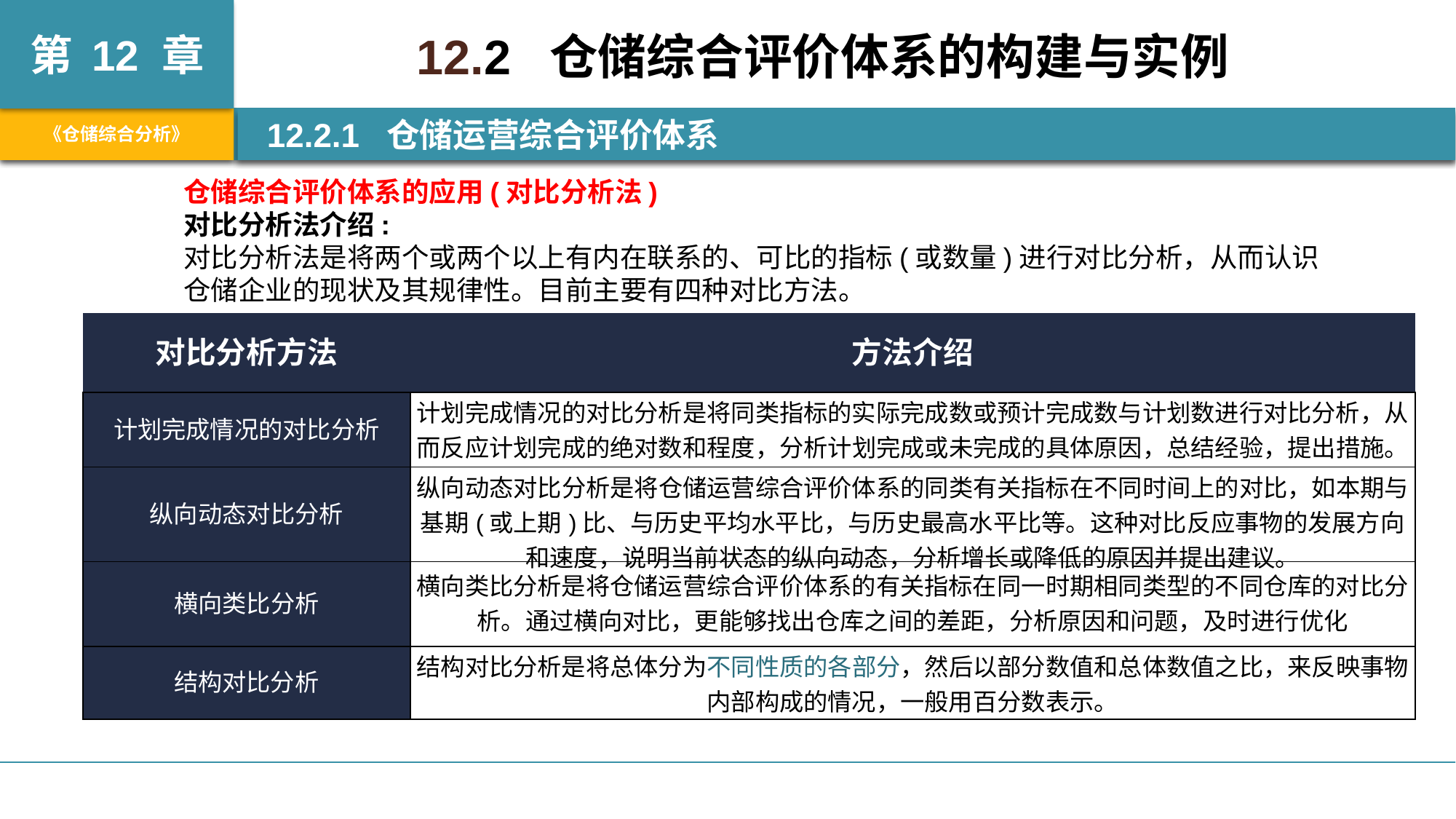

12.2  仓储综合评价体系的构建与实例
  12.2.1  仓储运营综合评价体系
仓储综合评价体系的应用(对比分析法)
对比分析法介绍:
对比分析法是将两个或两个以上有内在联系的、可比的指标(或数量)进行对比分析，从而认识仓储企业的现状及其规律性。目前主要有四种对比方法。
| 对比分析方法 | 方法介绍 |
| --- | --- |
| 计划完成情况的对比分析 | 计划完成情况的对比分析是将同类指标的实际完成数或预计完成数与计划数进行对比分析，从而反应计划完成的绝对数和程度，分析计划完成或未完成的具体原因，总结经验，提出措施。 |
| 纵向动态对比分析 | 纵向动态对比分析是将仓储运营综合评价体系的同类有关指标在不同时间上的对比，如本期与基期(或上期)比、与历史平均水平比，与历史最高水平比等。这种对比反应事物的发展方向和速度，说明当前状态的纵向动态，分析增长或降低的原因并提出建议。 |
| 横向类比分析 | 横向类比分析是将仓储运营综合评价体系的有关指标在同一时期相同类型的不同仓库的对比分析。通过横向对比，更能够找出仓库之间的差距，分析原因和问题，及时进行优化 |
| 结构对比分析 | 结构对比分析是将总体分为不同性质的各部分，然后以部分数值和总体数值之比，来反映事物内部构成的情况，一般用百分数表示。 |